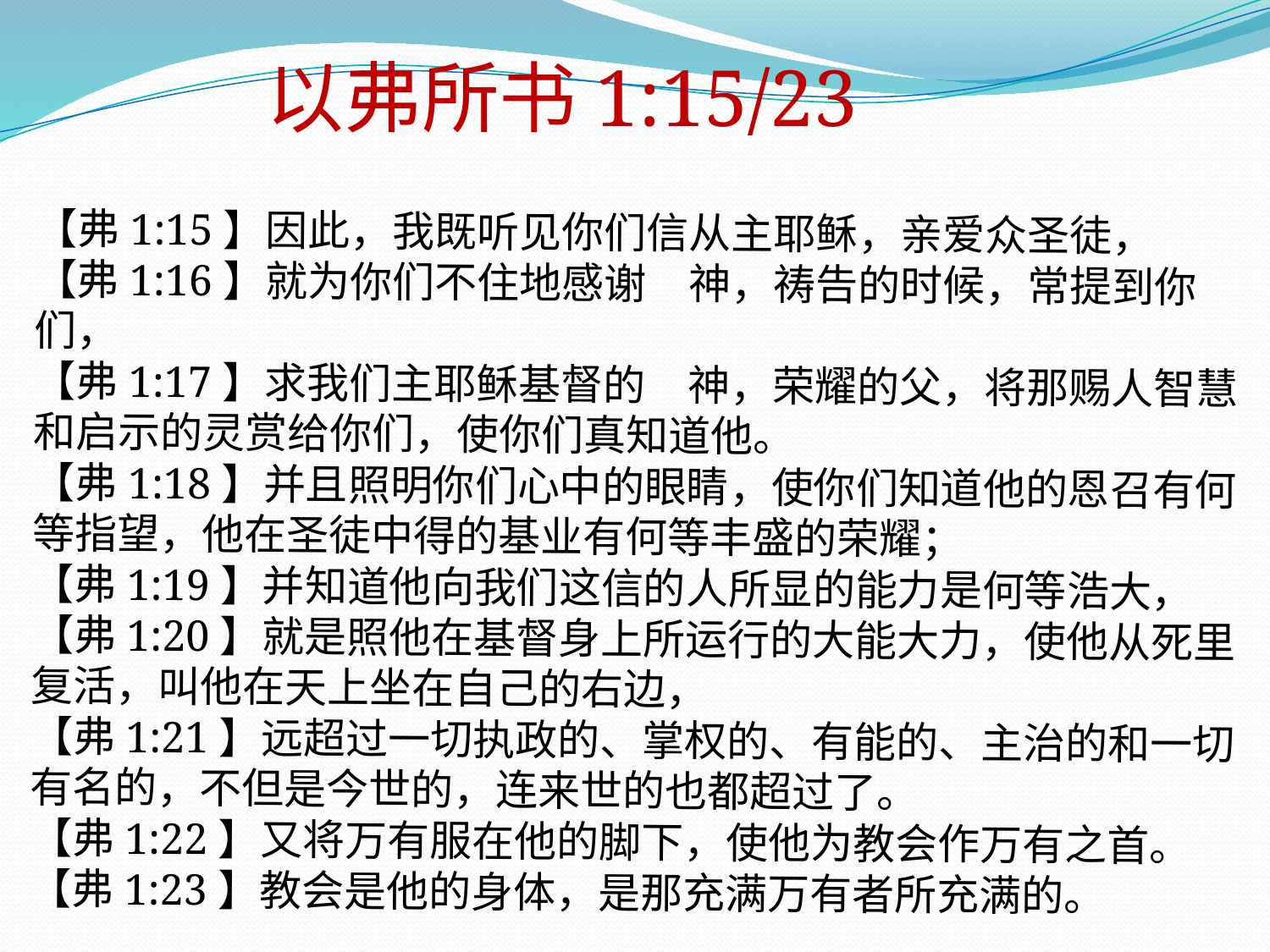

以弗所书1:15/23
【弗1:15】因此，我既听见你们信从主耶稣，亲爱众圣徒，
【弗1:16】就为你们不住地感谢　神，祷告的时候，常提到你们，
【弗1:17】求我们主耶稣基督的　神，荣耀的父，将那赐人智慧和启示的灵赏给你们，使你们真知道他。
【弗1:18】并且照明你们心中的眼睛，使你们知道他的恩召有何等指望，他在圣徒中得的基业有何等丰盛的荣耀；
【弗1:19】并知道他向我们这信的人所显的能力是何等浩大，
【弗1:20】就是照他在基督身上所运行的大能大力，使他从死里复活，叫他在天上坐在自己的右边，
【弗1:21】远超过一切执政的、掌权的、有能的、主治的和一切有名的，不但是今世的，连来世的也都超过了。
【弗1:22】又将万有服在他的脚下，使他为教会作万有之首。
【弗1:23】教会是他的身体，是那充满万有者所充满的。